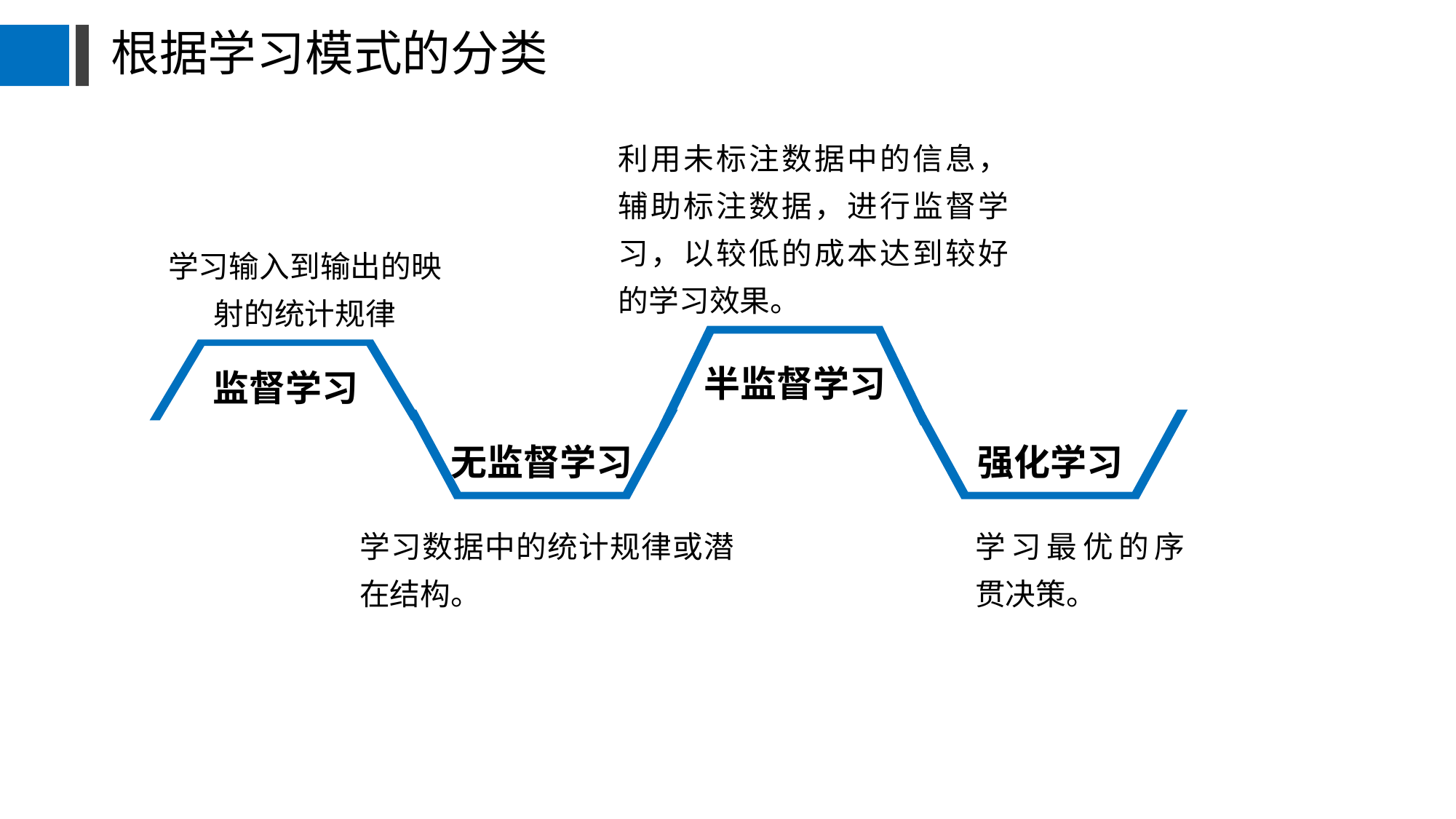

# 根据学习模式的分类
利用未标注数据中的信息，辅助标注数据，进行监督学习，以较低的成本达到较好的学习效果。
学习输入到输出的映射的统计规律
半监督学习
监督学习
无监督学习
强化学习
学习数据中的统计规律或潜在结构。
学习最优的序贯决策。